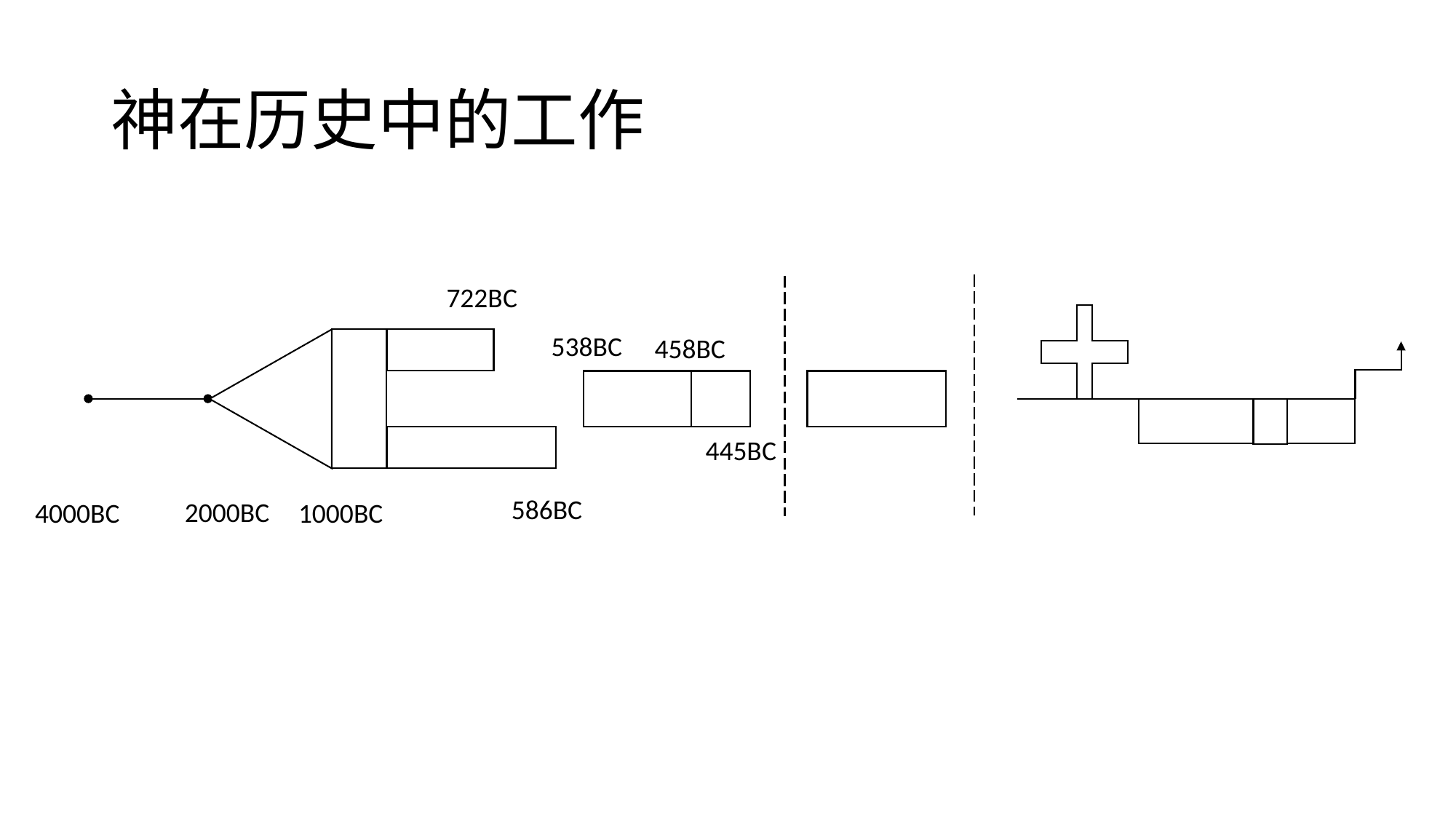

# 神在历史中的工作
722BC

538BC
458BC

445BC
586BC
2000BC
4000BC
1000BC